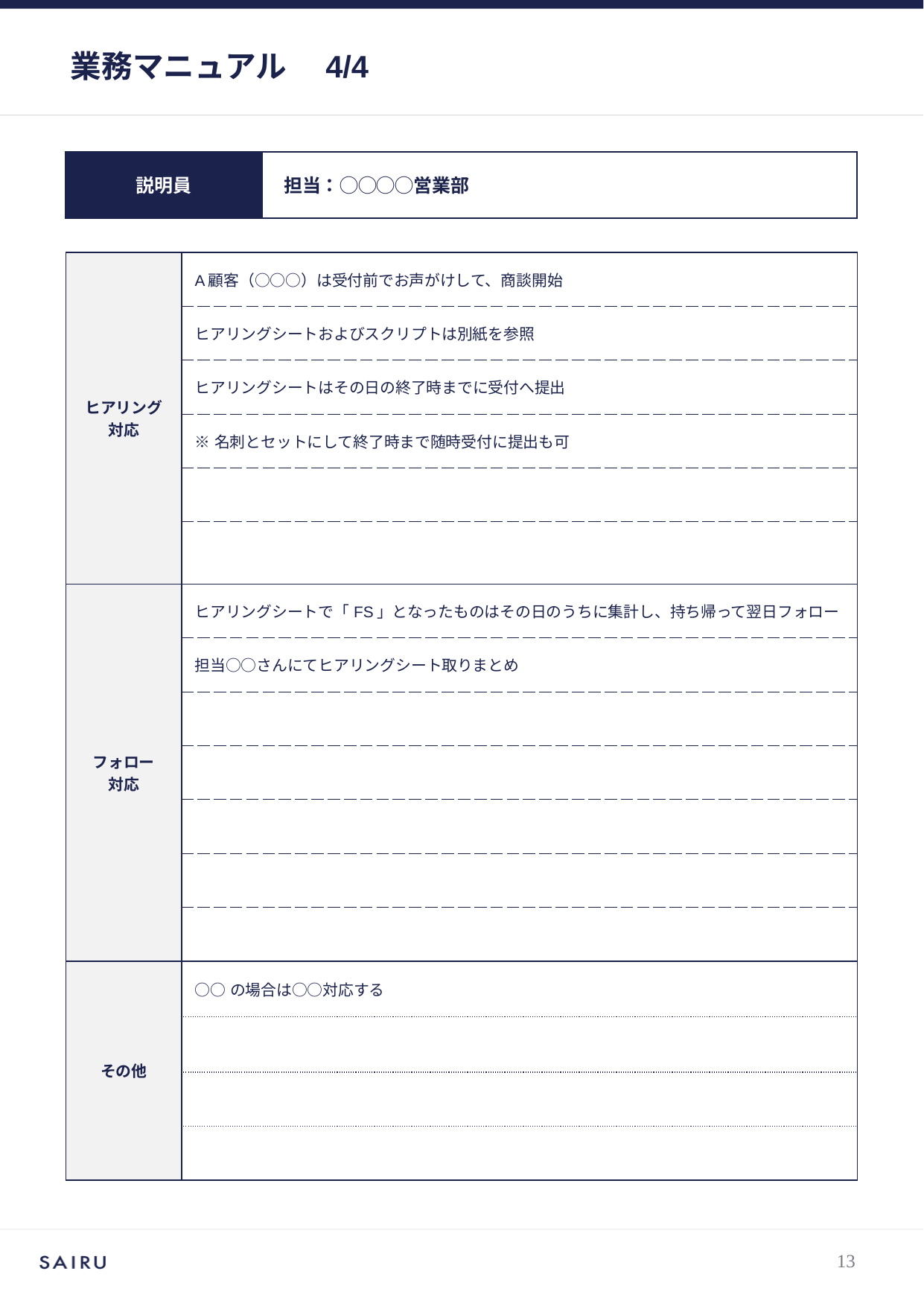

# 業務マニュアル　4/4
説明員
担当：◯◯◯◯営業部
| ヒアリング 対応 | A顧客（○○○）は受付前でお声がけして、商談開始 |
| --- | --- |
|  | ヒアリングシートおよびスクリプトは別紙を参照 |
|  | ヒアリングシートはその日の終了時までに受付へ提出 |
|  | ※名刺とセットにして終了時まで随時受付に提出も可 |
|  |  |
|  |  |
| フォロー 対応 | ヒアリングシートで「FS」となったものはその日のうちに集計し、持ち帰って翌日フォロー |
|  | 担当○○さんにてヒアリングシート取りまとめ |
|  |  |
|  |  |
|  |  |
|  |  |
|  |  |
| その他 | ○○の場合は○○対応する |
|  |  |
|  |  |
|  |  |
13